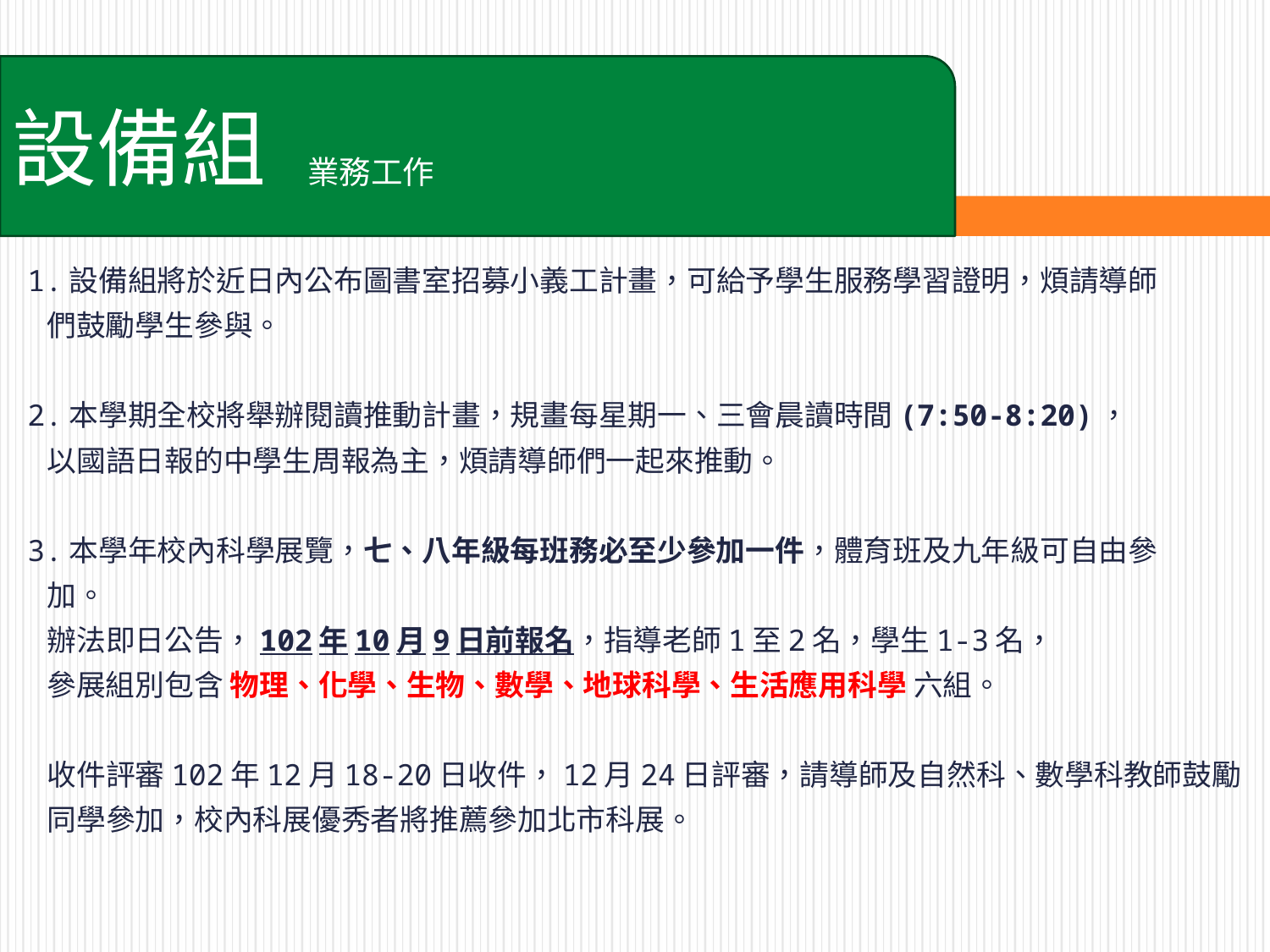

設備組
業務工作

1.設備組將於近日內公布圖書室招募小義工計畫，可給予學生服務學習證明，煩請導師
  們鼓勵學生參與。

2.本學期全校將舉辦閱讀推動計畫，規畫每星期一、三會晨讀時間(7:50-8:20)，
  以國語日報的中學生周報為主，煩請導師們一起來推動。

3.本學年校內科學展覽，七、八年級每班務必至少參加一件，體育班及九年級可自由參
  加。
  辦法即日公告，102年10月9日前報名，指導老師1至2名，學生1-3名，
  參展組別包含 物理、化學、生物、數學、地球科學、生活應用科學 六組。

  收件評審102年12月18-20日收件，12月24日評審，請導師及自然科、數學科教師鼓勵
  同學參加，校內科展優秀者將推薦參加北市科展。